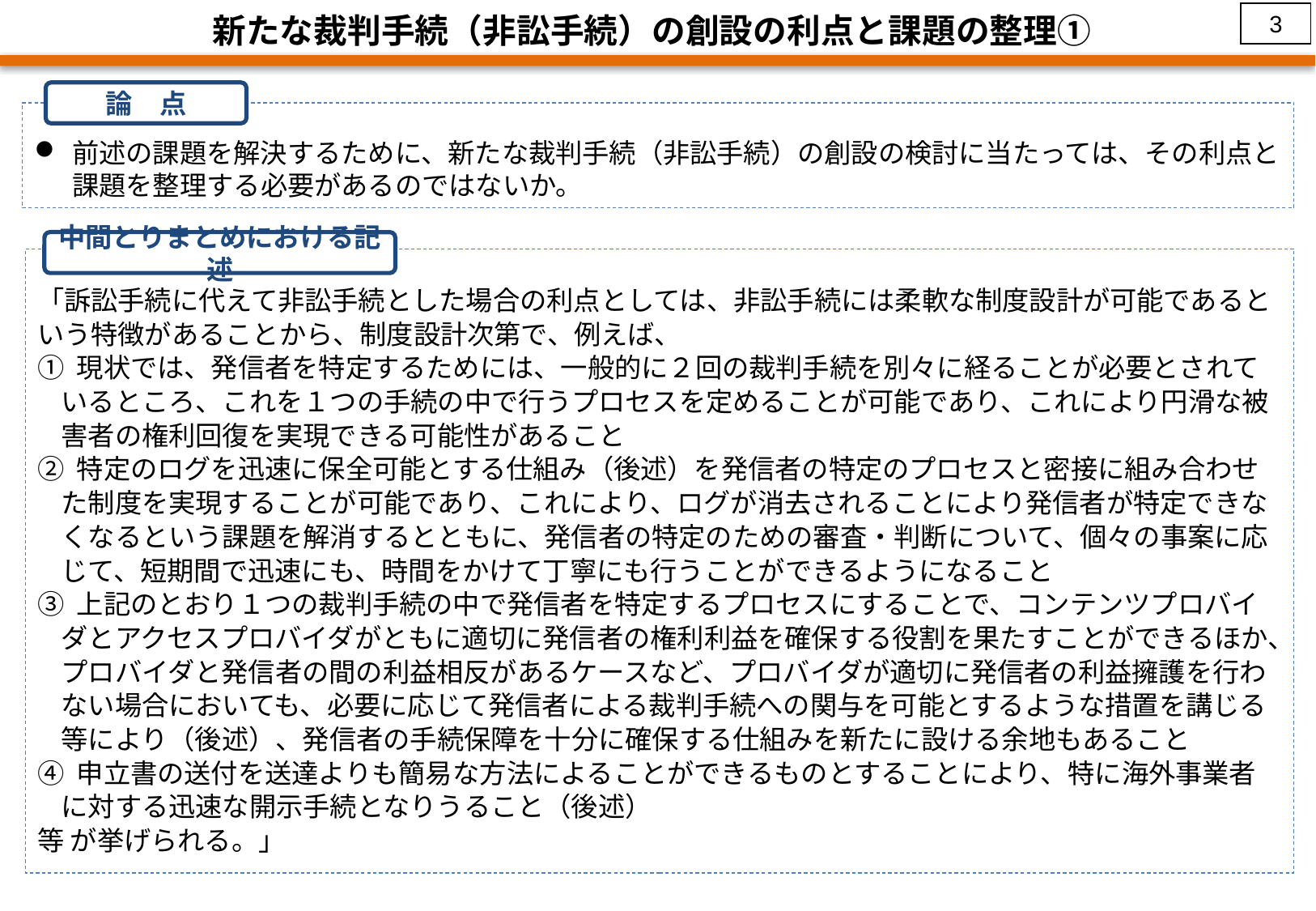

3
新たな裁判手続（非訟手続）の創設の利点と課題の整理①

論　点
前述の課題を解決するために、新たな裁判手続（非訟手続）の創設の検討に当たっては、その利点と課題を整理する必要があるのではないか。
中間とりまとめにおける記述
「訴訟手続に代えて非訟手続とした場合の利点としては、非訟手続には柔軟な制度設計が可能であるという特徴があることから、制度設計次第で、例えば、
① 現状では、発信者を特定するためには、一般的に２回の裁判手続を別々に経ることが必要とされているところ、これを１つの手続の中で行うプロセスを定めることが可能であり、これにより円滑な被害者の権利回復を実現できる可能性があること
② 特定のログを迅速に保全可能とする仕組み（後述）を発信者の特定のプロセスと密接に組み合わせた制度を実現することが可能であり、これにより、ログが消去されることにより発信者が特定できなくなるという課題を解消するとともに、発信者の特定のための審査・判断について、個々の事案に応じて、短期間で迅速にも、時間をかけて丁寧にも行うことができるようになること
③ 上記のとおり１つの裁判手続の中で発信者を特定するプロセスにすることで、コンテンツプロバイダとアクセスプロバイダがともに適切に発信者の権利利益を確保する役割を果たすことができるほか、プロバイダと発信者の間の利益相反があるケースなど、プロバイダが適切に発信者の利益擁護を行わない場合においても、必要に応じて発信者による裁判手続への関与を可能とするような措置を講じる等により（後述）、発信者の手続保障を十分に確保する仕組みを新たに設ける余地もあること
④ 申立書の送付を送達よりも簡易な方法によることができるものとすることにより、特に海外事業者に対する迅速な開示手続となりうること（後述）
等 が挙げられる。」